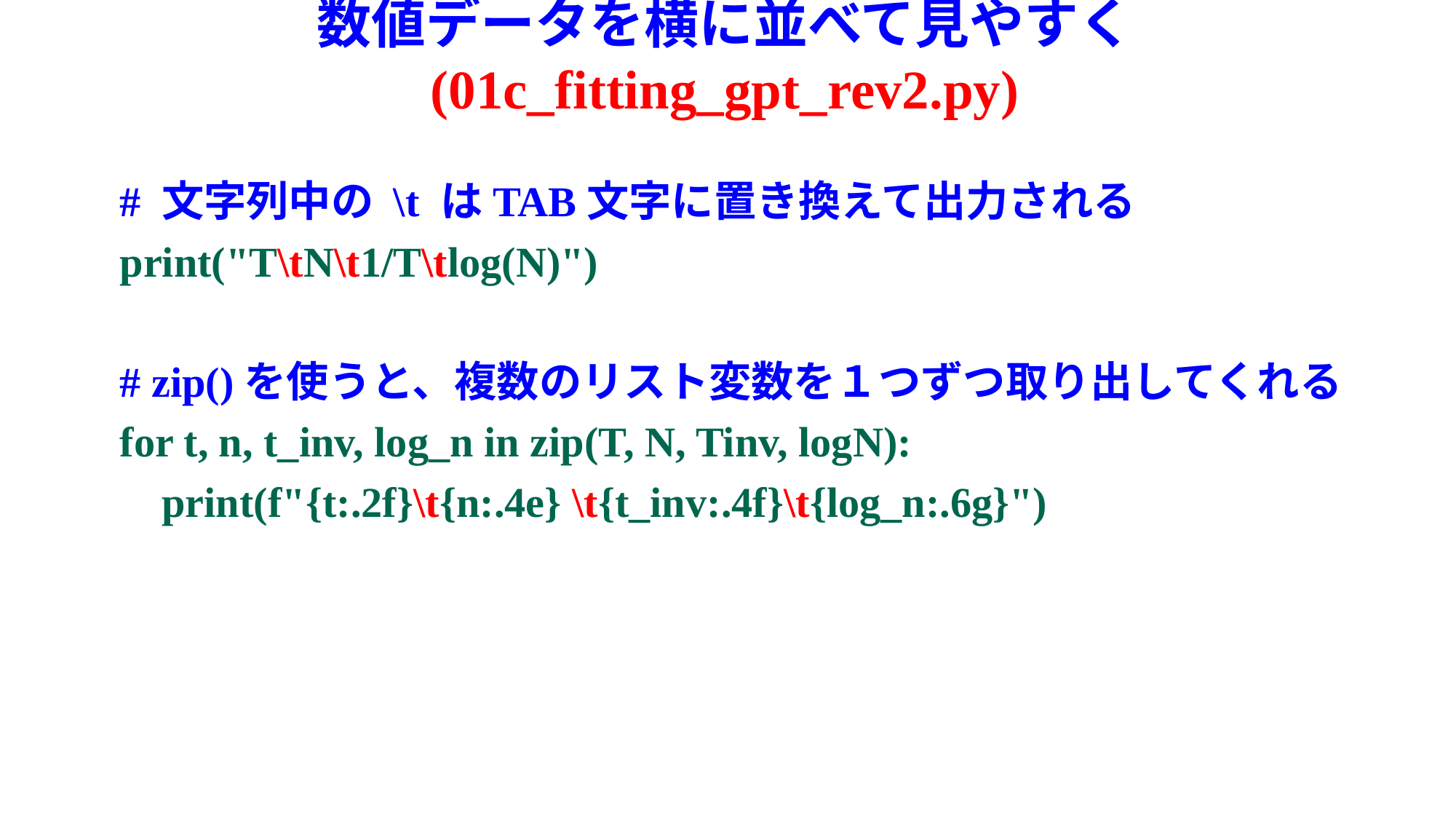

# 数値データを横に並べて見やすく (01c_fitting_gpt_rev2.py)
# 文字列中の \t はTAB文字に置き換えて出力される
print("T\tN\t1/T\tlog(N)")

# zip()を使うと、複数のリスト変数を１つずつ取り出してくれる
for t, n, t_inv, log_n in zip(T, N, Tinv, logN):
    print(f"{t:.2f}\t{n:.4e} \t{t_inv:.4f}\t{log_n:.6g}")